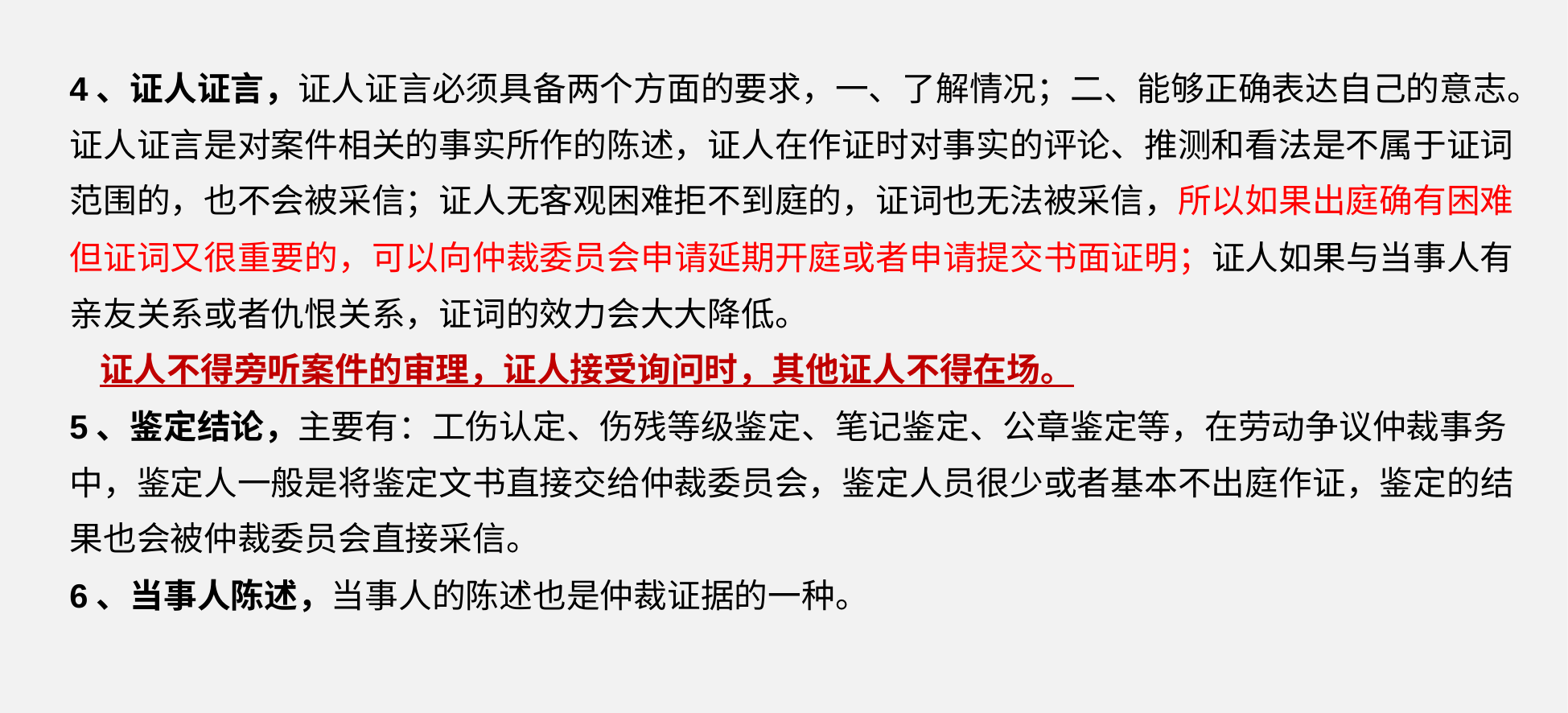

4、证人证言，证人证言必须具备两个方面的要求，一、了解情况；二、能够正确表达自己的意志。证人证言是对案件相关的事实所作的陈述，证人在作证时对事实的评论、推测和看法是不属于证词范围的，也不会被采信；证人无客观困难拒不到庭的，证词也无法被采信，所以如果出庭确有困难但证词又很重要的，可以向仲裁委员会申请延期开庭或者申请提交书面证明；证人如果与当事人有亲友关系或者仇恨关系，证词的效力会大大降低。
   证人不得旁听案件的审理，证人接受询问时，其他证人不得在场。
5、鉴定结论，主要有：工伤认定、伤残等级鉴定、笔记鉴定、公章鉴定等，在劳动争议仲裁事务中，鉴定人一般是将鉴定文书直接交给仲裁委员会，鉴定人员很少或者基本不出庭作证，鉴定的结果也会被仲裁委员会直接采信。
6、当事人陈述，当事人的陈述也是仲裁证据的一种。